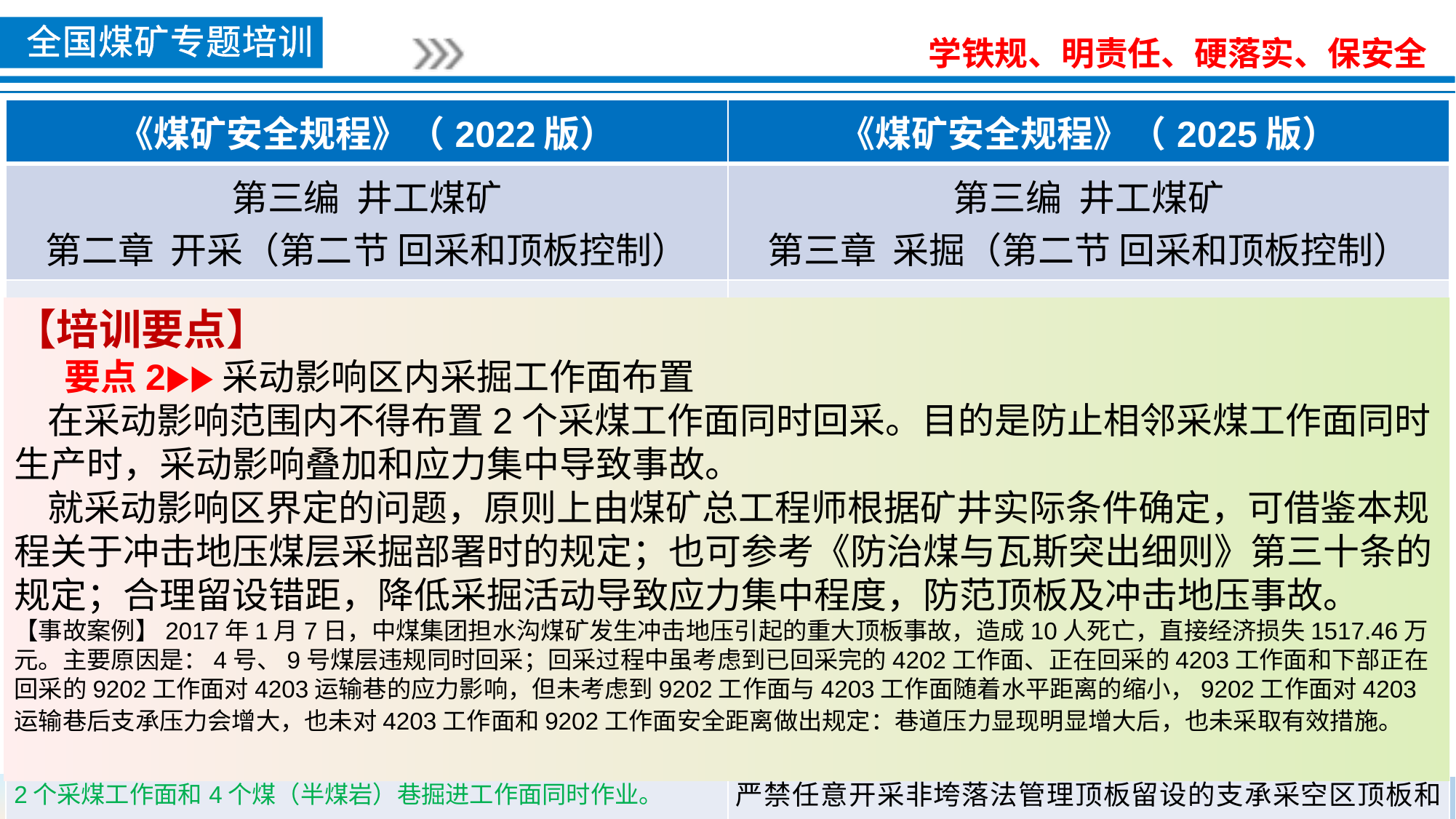

| 《煤矿安全规程》（2022版） | 《煤矿安全规程》（2025版） |
| --- | --- |
| 第三编 井工煤矿 第二章 开采（第二节 回采和顶板控制） | 第三编 井工煤矿 第三章 采掘（第二节 回采和顶板控制） |
| BB第九十五条 一个矿井同时回采的采煤工作面个数不得超过3个，煤（半煤岩）巷掘进工作面个数不得超过9个。严禁以掘代采。 采（盘）区开采前必须按照生产布局和资源回收合理的要求编制采（盘）区设计，并严格按照采（盘）区设计组织施工，情况发生变化时及时修改设计。 一个采（盘）区内同一煤层的一翼最多只能布置1个采煤工作面和2个煤（半煤岩）巷掘进工作面同时作业。一个采（盘）区内同一煤层双翼开采或者多煤层开采的，该采（盘）区最多只能布置2个采煤工作面和4个煤（半煤岩）巷掘进工作面同时作业。 在采动影响范围内不得布置2个采煤工作面同时回采。 下山采区未形成完整的通风、排水等生产系统前，严禁掘进回采巷道。 | 第一百一十七条 一个采（盘）区内同一煤层的一翼最多只能布置1个采煤工作面和2个煤（半煤岩）巷掘进工作面同时作业。一个采（盘）区内同一煤层双翼开采或者多煤层开采的，该采（盘）区最多只能布置2个采煤工作面和4个煤（半煤岩）巷掘进工作面同时作业。 在采动影响范围内不得布置2个采煤工作面同时回采。 下山采区未形成完整的通风、排水等生产系统前，严禁掘进回采巷道。 严禁任意开采非垮落法管理顶板留设的支承采空区顶板和上覆岩层的煤柱，以及采空区安全隔离煤柱。 |
【培训要点】
     要点2▶▶采动影响区内采掘工作面布置
   在采动影响范围内不得布置2个采煤工作面同时回采。目的是防止相邻采煤工作面同时生产时，采动影响叠加和应力集中导致事故。
   就采动影响区界定的问题，原则上由煤矿总工程师根据矿井实际条件确定，可借鉴本规程关于冲击地压煤层采掘部署时的规定；也可参考《防治煤与瓦斯突出细则》第三十条的规定；合理留设错距，降低采掘活动导致应力集中程度，防范顶板及冲击地压事故。
【事故案例】2017年1月7日，中煤集团担水沟煤矿发生冲击地压引起的重大顶板事故，造成10人死亡，直接经济损失1517.46万元。主要原因是：4号、9号煤层违规同时回采；回采过程中虽考虑到已回采完的4202工作面、正在回采的4203工作面和下部正在回采的9202工作面对4203运输巷的应力影响，但未考虑到9202工作面与4203工作面随着水平距离的缩小，9202工作面对4203运输巷后支承压力会增大，也未对4203工作面和9202工作面安全距离做出规定：巷道压力显现明显增大后，也未采取有效措施。